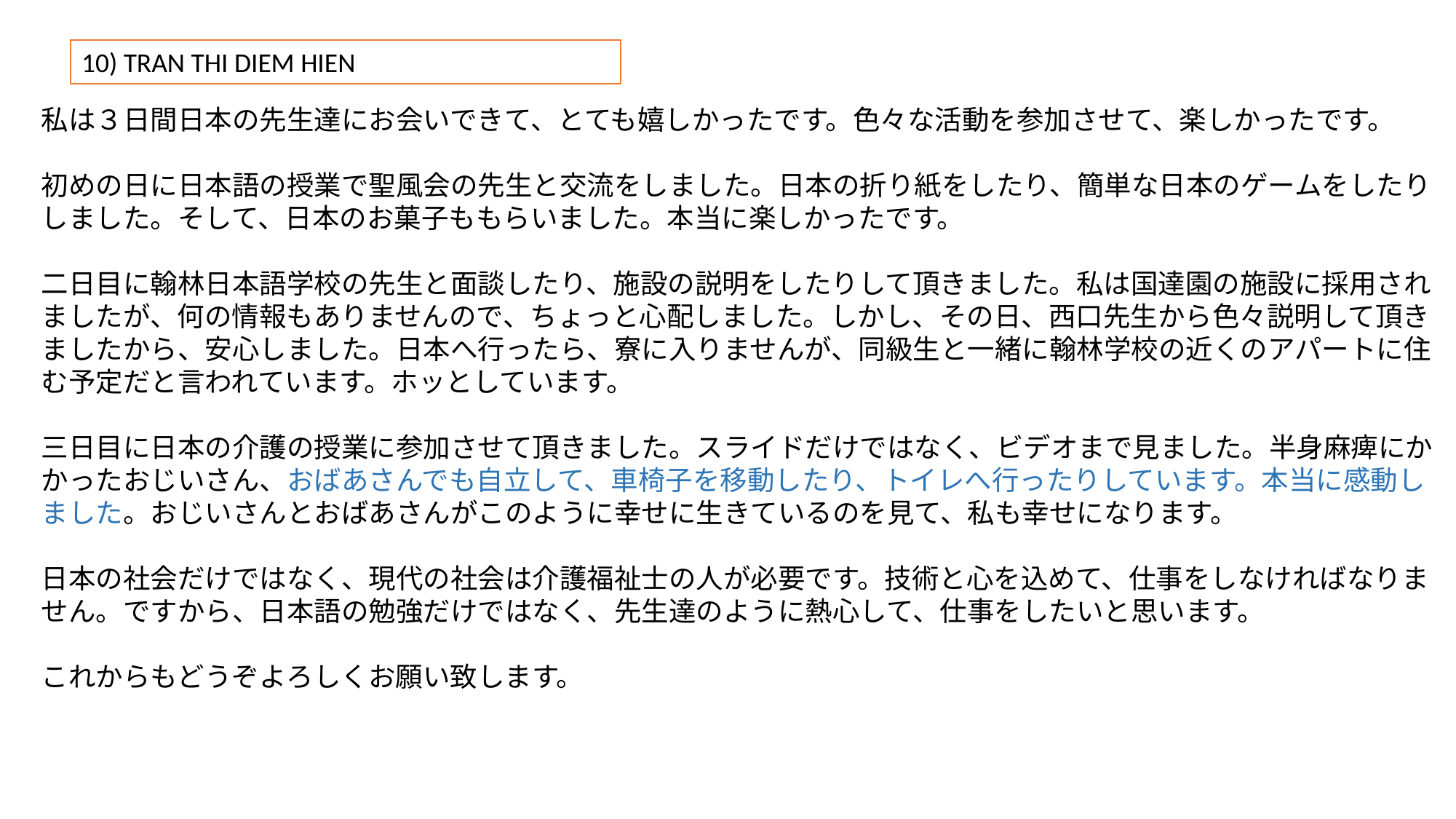

10) TRAN THI DIEM HIEN
私は３日間日本の先生達にお会いできて、とても嬉しかったです。色々な活動を参加させて、楽しかったです。

初めの日に日本語の授業で聖風会の先生と交流をしました。日本の折り紙をしたり、簡単な日本のゲームをしたりしました。そして、日本のお菓子ももらいました。本当に楽しかったです。

二日目に翰林日本語学校の先生と面談したり、施設の説明をしたりして頂きました。私は国達園の施設に採用されましたが、何の情報もありませんので、ちょっと心配しました。しかし、その日、西口先生から色々説明して頂きましたから、安心しました。日本へ行ったら、寮に入りませんが、同級生と一緒に翰林学校の近くのアパートに住む予定だと言われています。ホッとしています。

三日目に日本の介護の授業に参加させて頂きました。スライドだけではなく、ビデオまで見ました。半身麻痺にかかったおじいさん、おばあさんでも自立して、車椅子を移動したり、トイレへ行ったりしています。本当に感動しました。おじいさんとおばあさんがこのように幸せに生きているのを見て、私も幸せになります。
日本の社会だけではなく、現代の社会は介護福祉士の人が必要です。技術と心を込めて、仕事をしなければなりません。ですから、日本語の勉強だけではなく、先生達のように熱心して、仕事をしたいと思います。

これからもどうぞよろしくお願い致します。